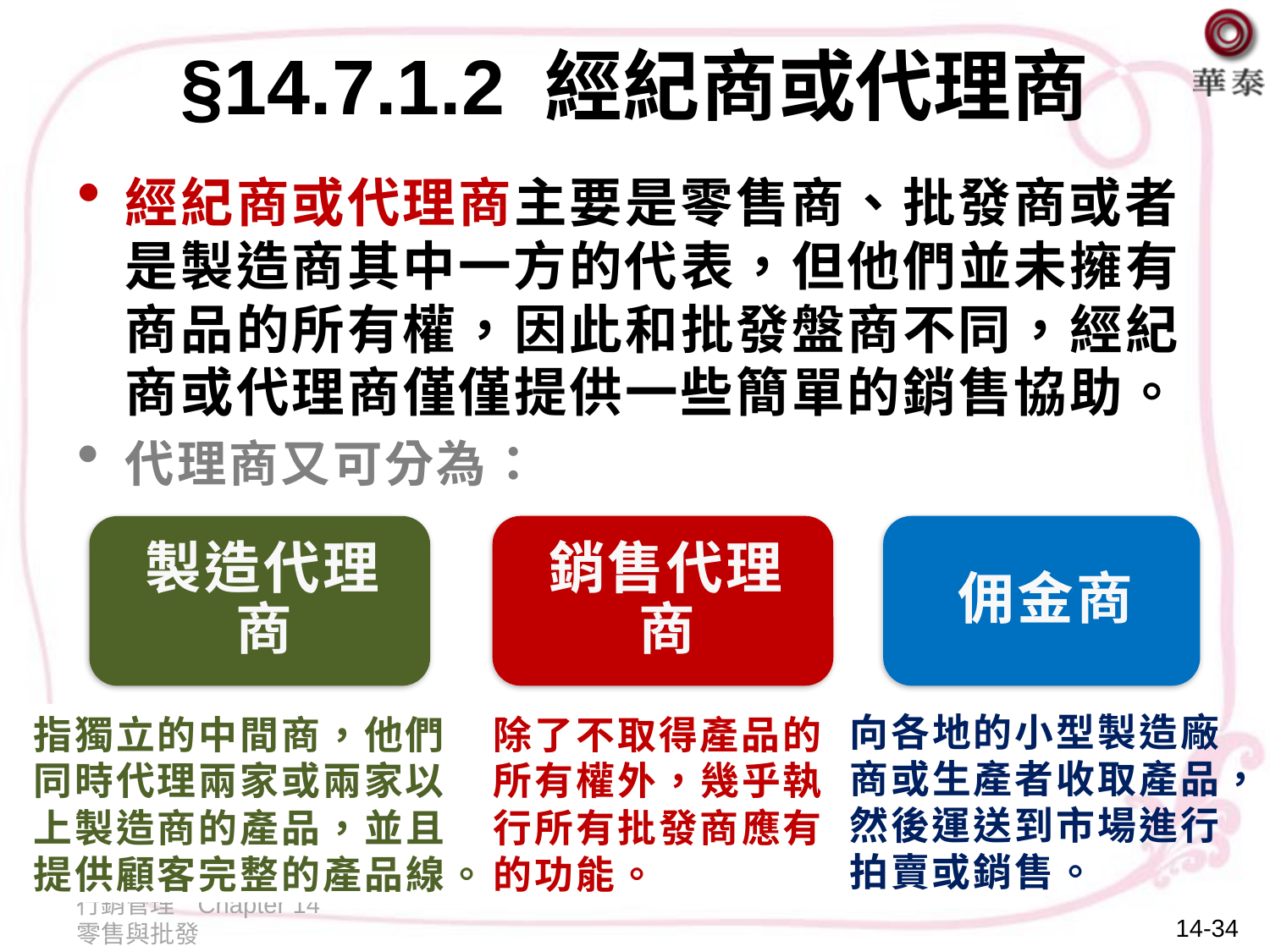

# §14.7.1.2 經紀商或代理商
經紀商或代理商主要是零售商、批發商或者是製造商其中一方的代表，但他們並未擁有商品的所有權，因此和批發盤商不同，經紀商或代理商僅僅提供一些簡單的銷售協助。
代理商又可分為：
製造代理商
銷售代理商
佣金商
向各地的小型製造廠商或生產者收取產品，然後運送到市場進行拍賣或銷售。
指獨立的中間商，他們同時代理兩家或兩家以上製造商的產品，並且提供顧客完整的產品線。
除了不取得產品的所有權外，幾乎執行所有批發商應有的功能。
行銷管理   Chapter 14   零售與批發
14-34